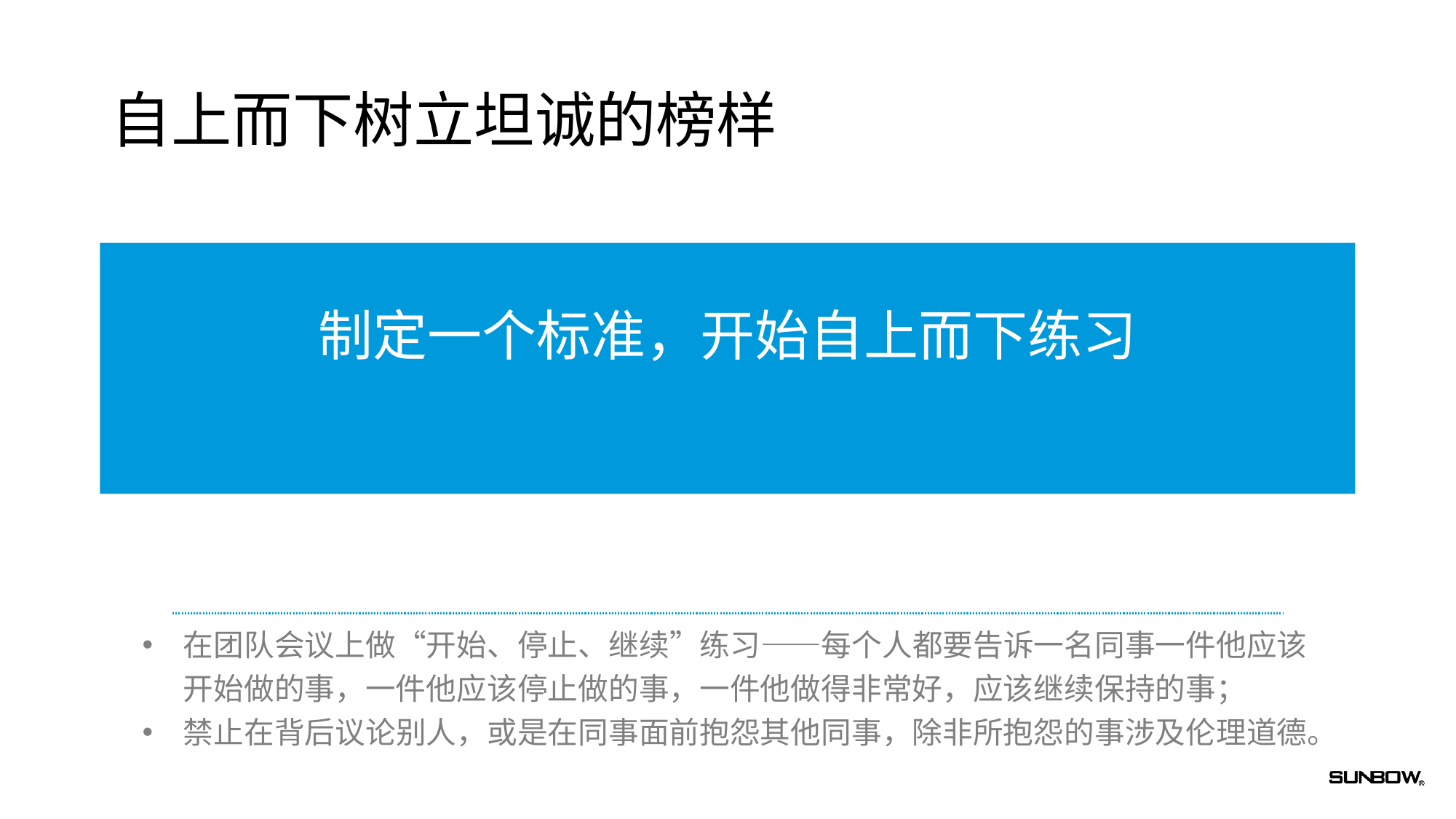

# 自上而下树立坦诚的榜样
制定一个标准，开始自上而下练习
在团队会议上做“开始、停止、继续”练习——每个人都要告诉一名同事一件他应该开始做的事，一件他应该停止做的事，一件他做得非常好，应该继续保持的事；
禁止在背后议论别人，或是在同事面前抱怨其他同事，除非所抱怨的事涉及伦理道德。
19